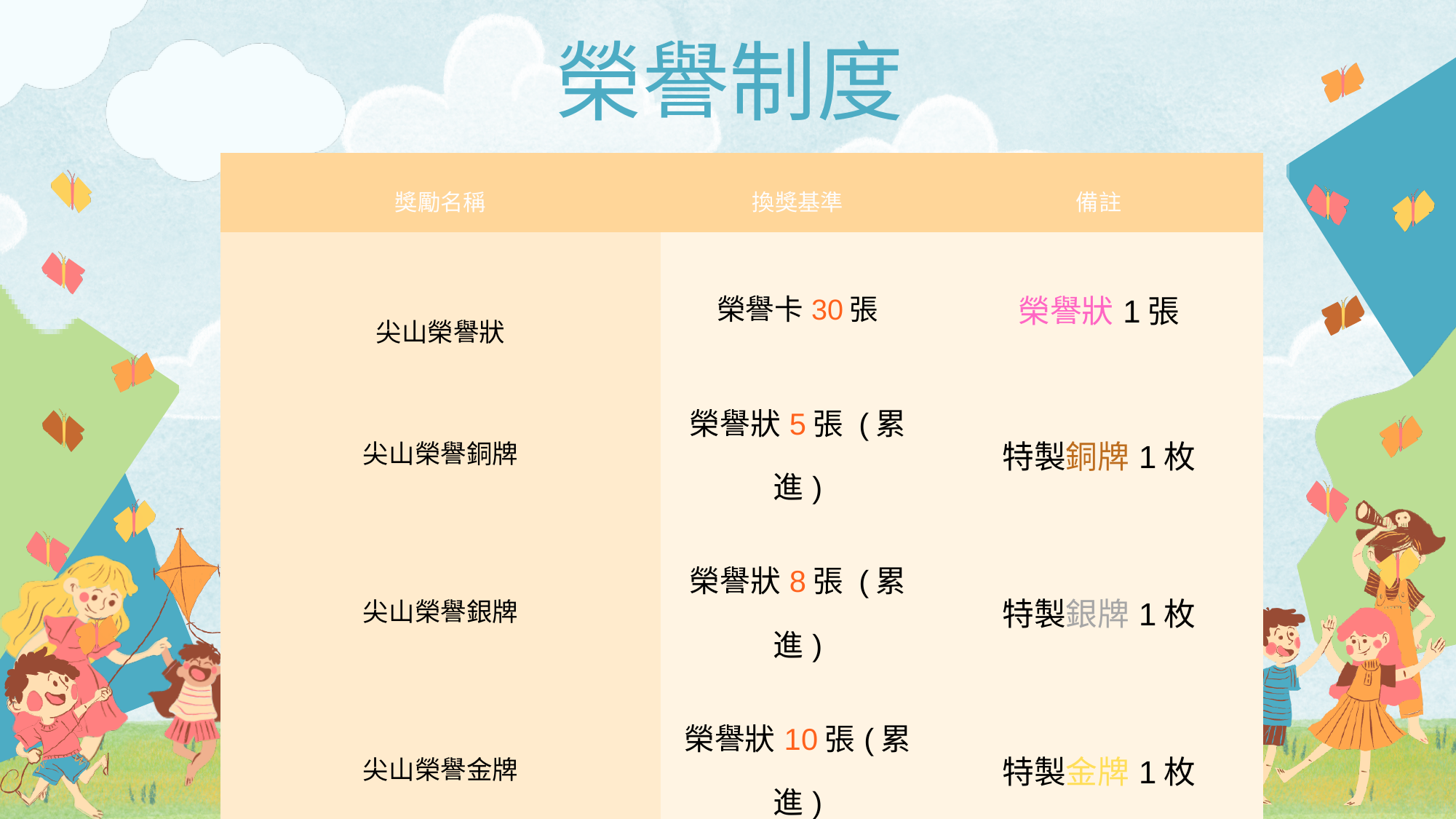

榮譽制度

| 獎勵名稱 | 換獎基準 | 備註 |
| --- | --- | --- |
| 尖山榮譽狀 | 榮譽卡30張 | 榮譽狀1張 |
| 尖山榮譽銅牌 | 榮譽狀5張 (累進) | 特製銅牌1枚 |
| 尖山榮譽銀牌 | 榮譽狀8張 (累進) | 特製銀牌1枚 |
| 尖山榮譽金牌 | 榮譽狀10張(累進) | 特製金牌1枚 |
| 尖山榮譽之星 | 榮譽狀15張(累進) | 特製榮譽獎座1座 |